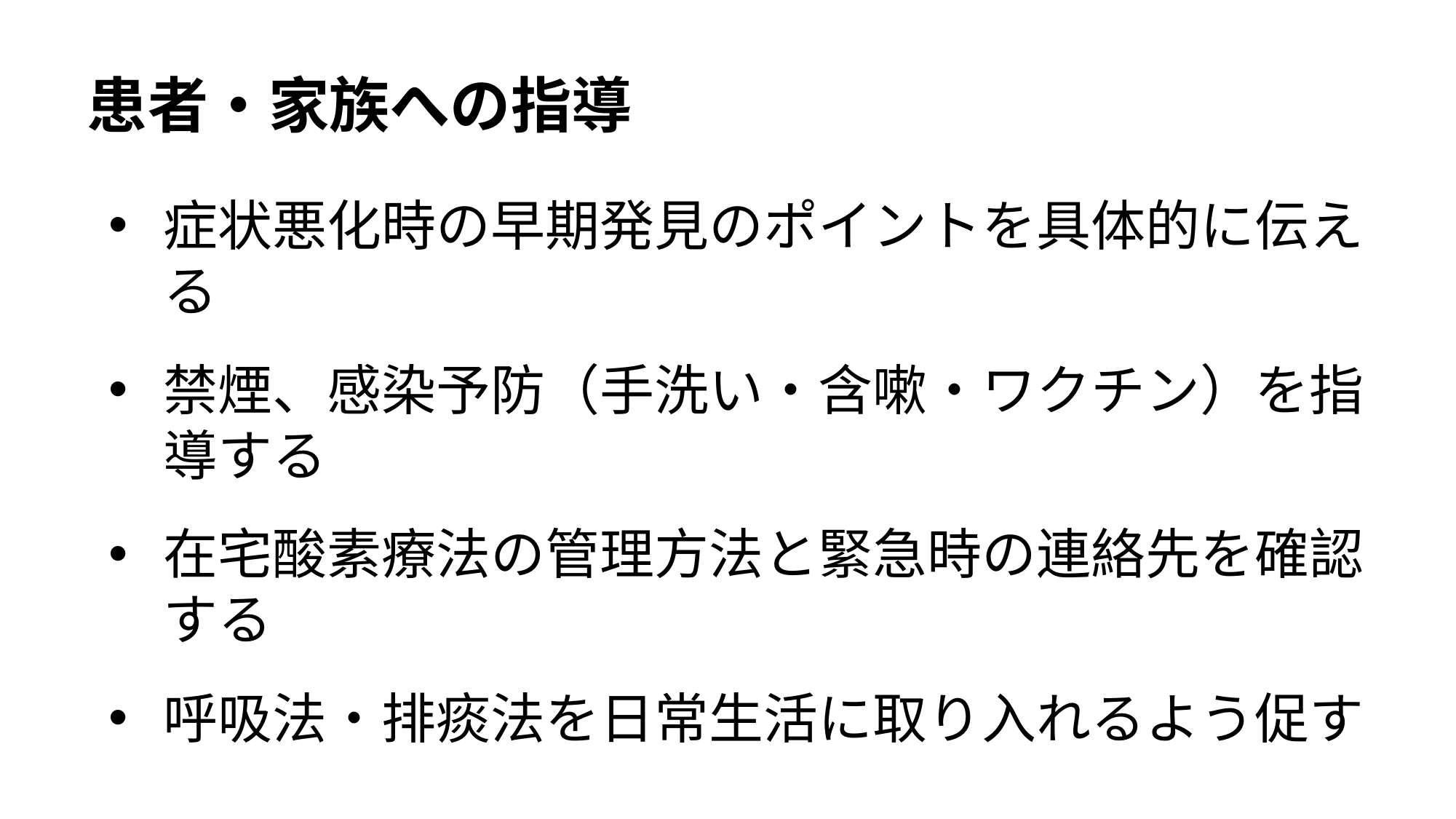

患者・家族への指導
症状悪化時の早期発見のポイントを具体的に伝える
禁煙、感染予防（手洗い・含嗽・ワクチン）を指導する
在宅酸素療法の管理方法と緊急時の連絡先を確認する
呼吸法・排痰法を日常生活に取り入れるよう促す